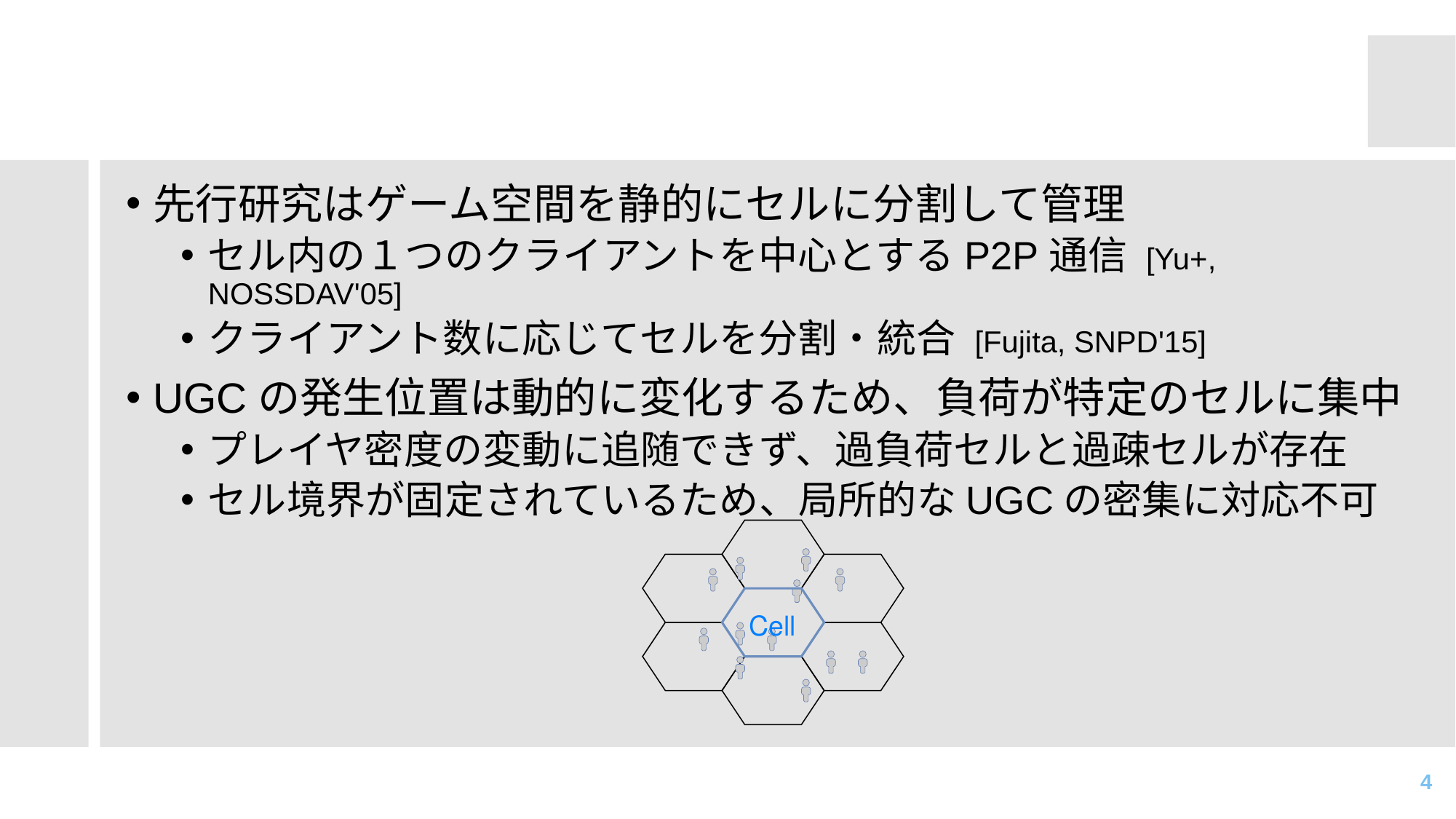

# 課題１：静的セル分割
先行研究はゲーム空間を静的にセルに分割して管理
セル内の１つのクライアントを中心とするP2P通信 [Yu+, NOSSDAV'05]
クライアント数に応じてセルを分割・統合 [Fujita, SNPD'15]
UGCの発生位置は動的に変化するため、負荷が特定のセルに集中
プレイヤ密度の変動に追随できず、過負荷セルと過疎セルが存在
セル境界が固定されているため、局所的なUGCの密集に対応不可

Cell

4